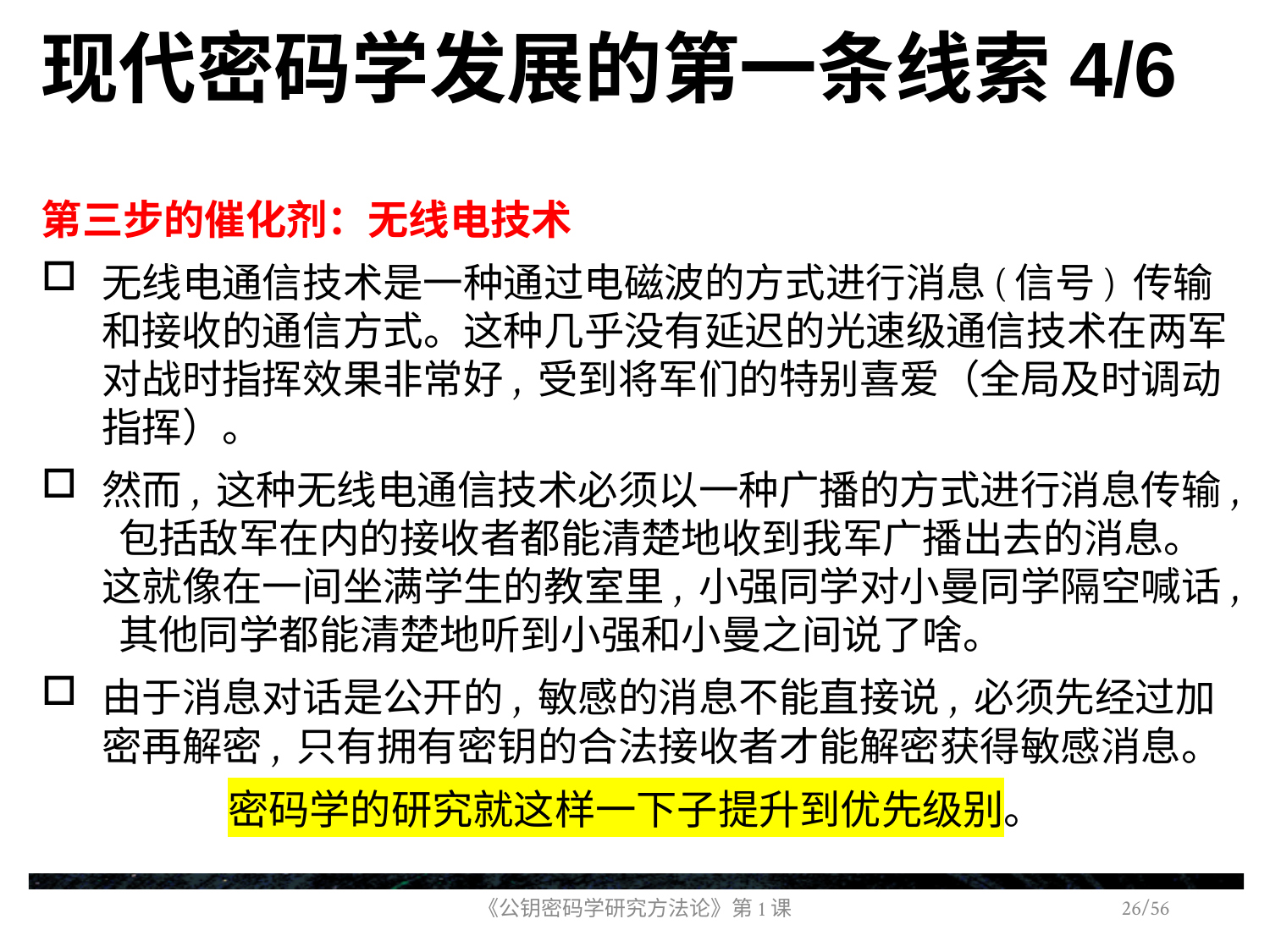

# 现代密码学发展的第一条线索4/6
第三步的催化剂：无线电技术
无线电通信技术是一种通过电磁波的方式进行消息(信号) 传输和接收的通信方式。这种几乎没有延迟的光速级通信技术在两军对战时指挥效果非常好, 受到将军们的特别喜爱（全局及时调动指挥）。
然而, 这种无线电通信技术必须以一种广播的方式进行消息传输, 包括敌军在内的接收者都能清楚地收到我军广播出去的消息。这就像在一间坐满学生的教室里, 小强同学对小曼同学隔空喊话, 其他同学都能清楚地听到小强和小曼之间说了啥。
由于消息对话是公开的, 敏感的消息不能直接说, 必须先经过加密再解密, 只有拥有密钥的合法接收者才能解密获得敏感消息。
密码学的研究就这样一下子提升到优先级别。
《公钥密码学研究方法论》第1课
26/56